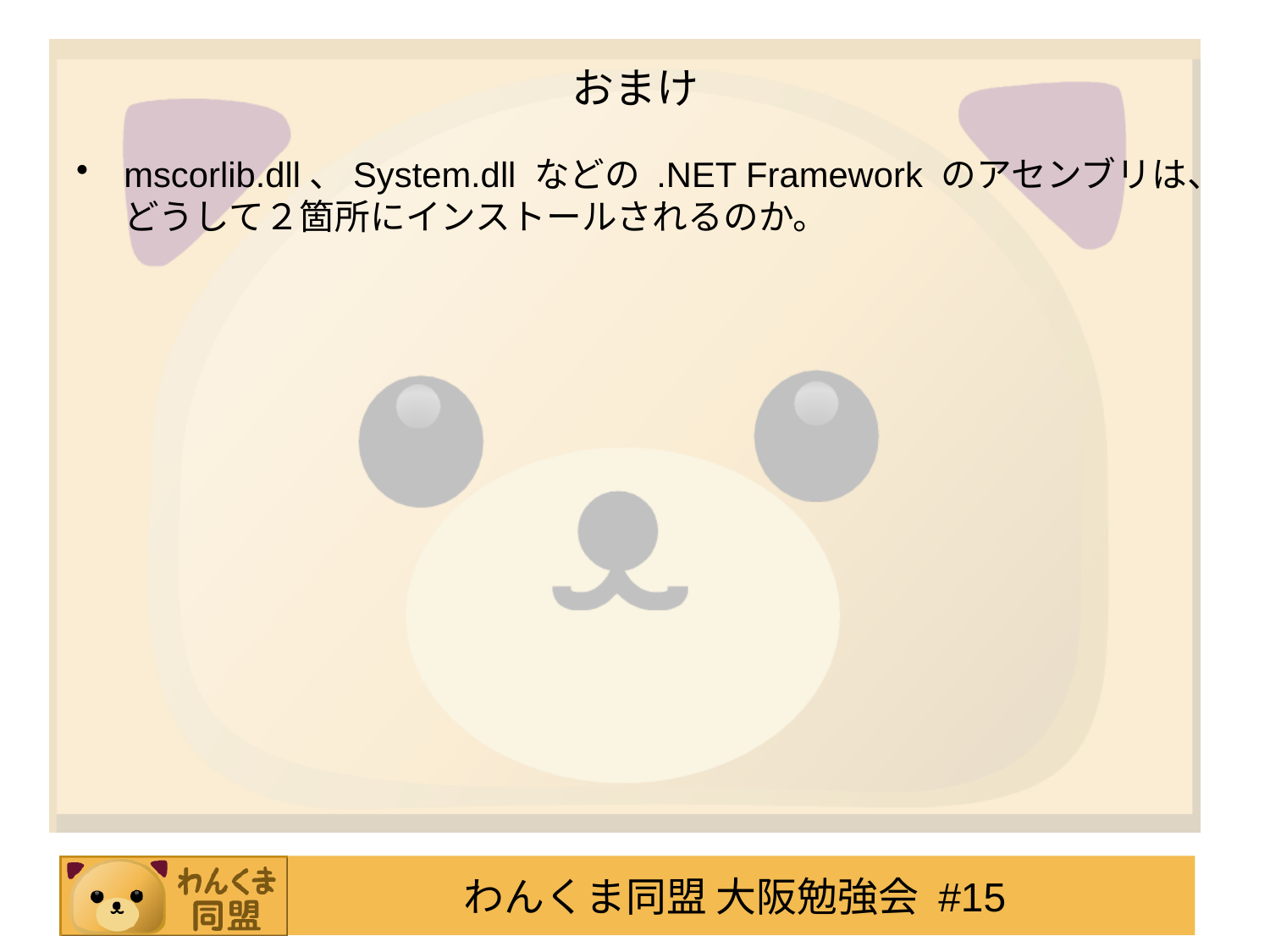

# おまけ
mscorlib.dll、System.dll などの .NET Framework のアセンブリは、どうして２箇所にインストールされるのか。